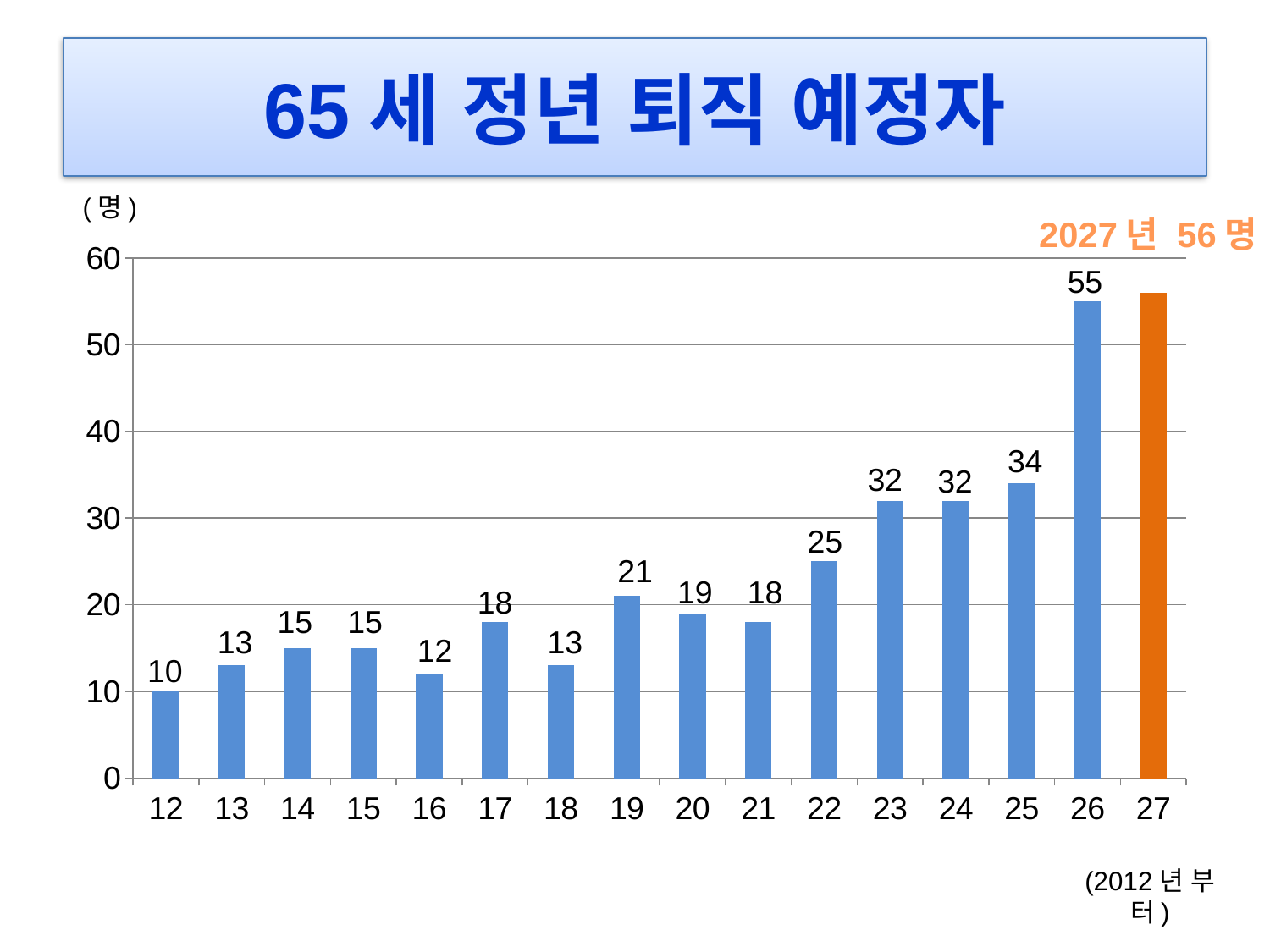

# 65세 정년 퇴직 예정자
(명)
2027년 56명

### Chart

| Category | 퇴직 |
|---|---|
| 12 | 10.0 |
| 13 | 13.0 |
| 14 | 15.0 |
| 15 | 15.0 |
| 16 | 12.0 |
| 17 | 18.0 |
| 18 | 13.0 |
| 19 | 21.0 |
| 20 | 19.0 |
| 21 | 18.0 |
| 22 | 25.0 |
| 23 | 32.0 |
| 24 | 32.0 |
| 25 | 34.0 |
| 26 | 55.0 |
| 27 | 56.0 |
55
34
32
32
25
21
19
18
18
15
15
13
13
12
10
(2012년 부터)